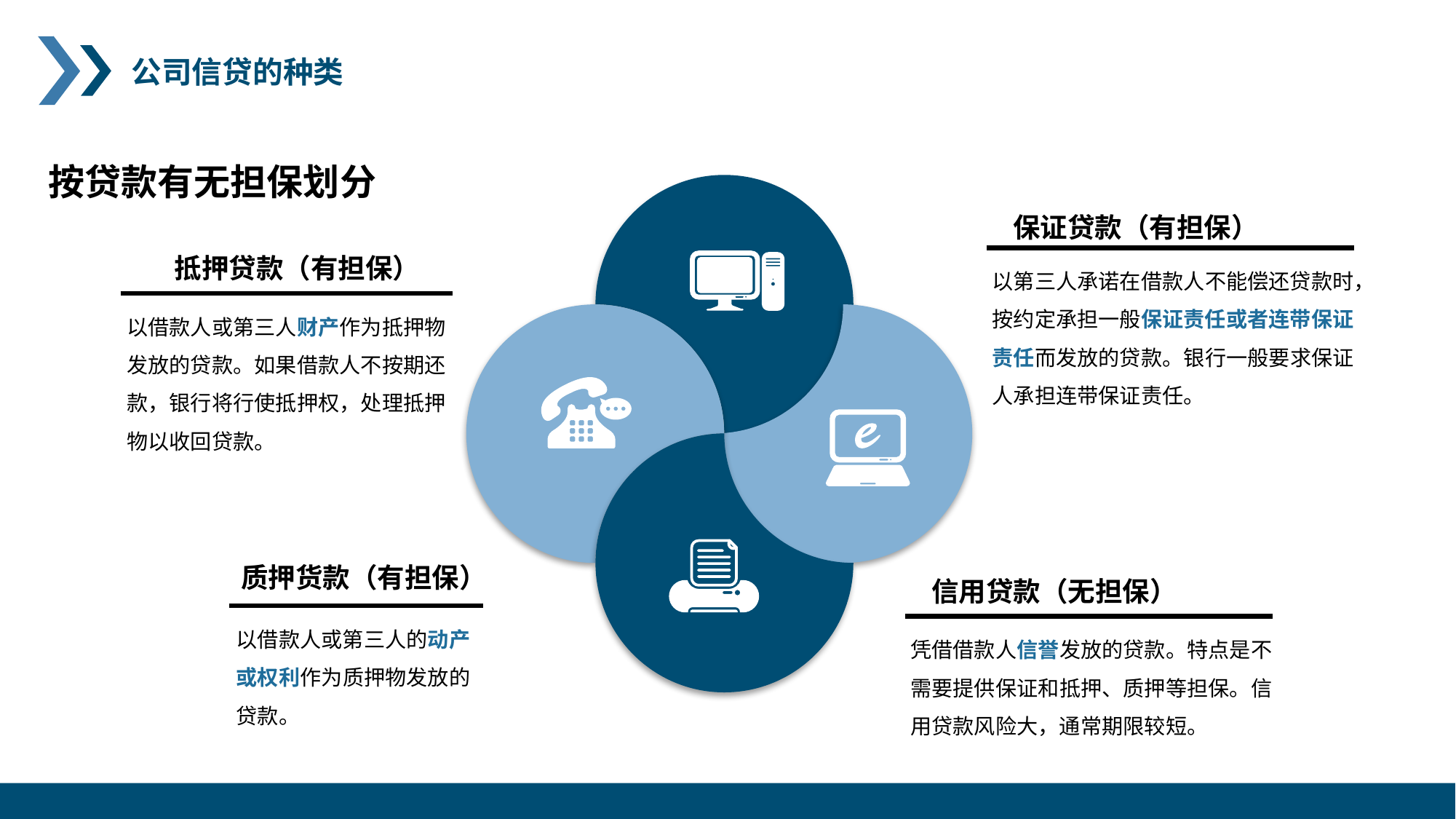

公司信贷的种类

按贷款有无担保划分

保证贷款（有担保）
以第三人承诺在借款人不能偿还贷款时，按约定承担一般保证责任或者连带保证责任而发放的贷款。银行一般要求保证人承担连带保证责任。
抵押贷款（有担保）
以借款人或第三人财产作为抵押物发放的贷款。如果借款人不按期还款，银行将行使抵押权，处理抵押物以收回贷款。
质押货款（有担保）
以借款人或第三人的动产或权利作为质押物发放的贷款。
信用贷款（无担保）
凭借借款人信誉发放的贷款。特点是不需要提供保证和抵押、质押等担保。信用贷款风险大，通常期限较短。